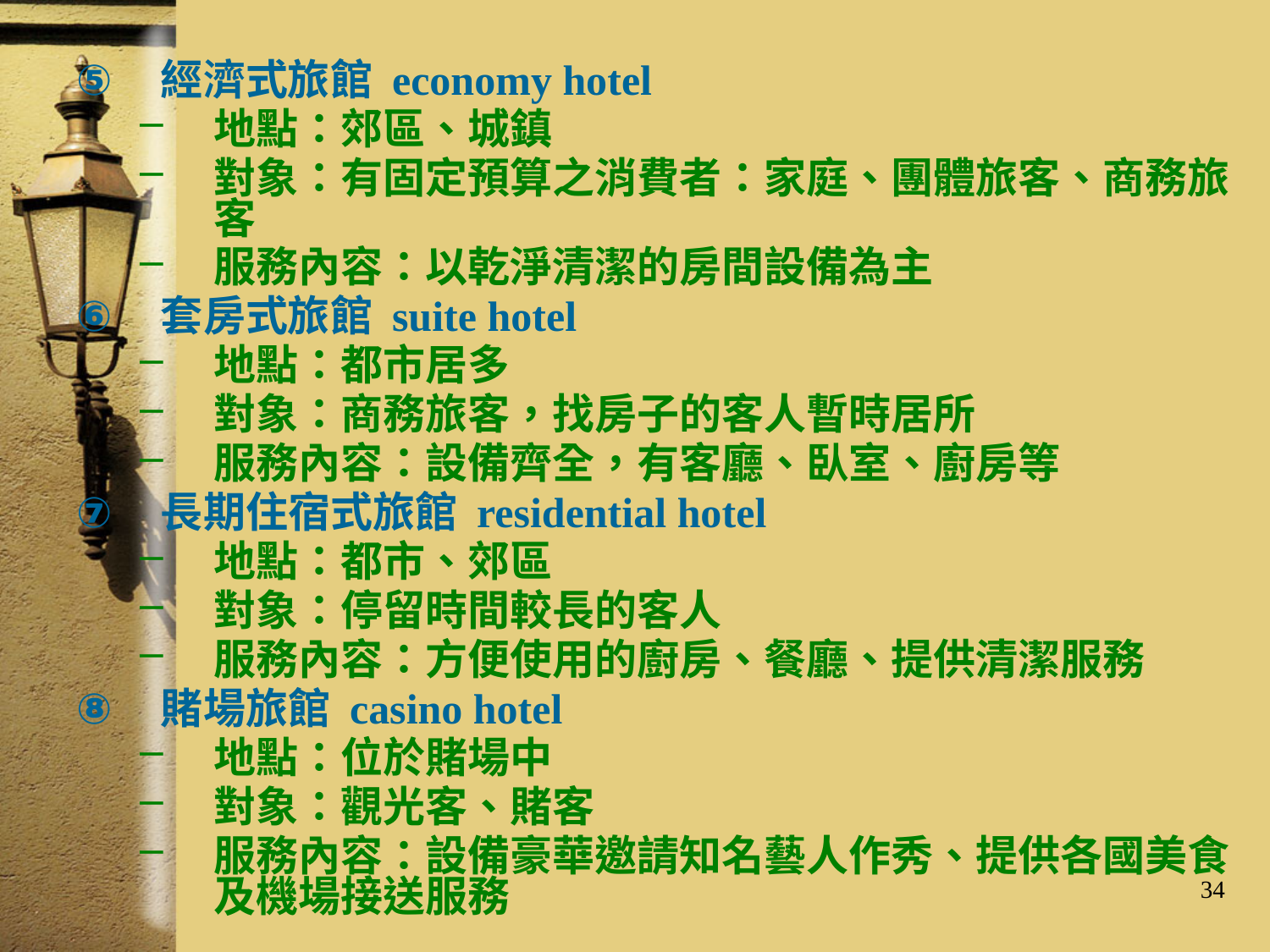

#
經濟式旅館 economy hotel
地點：郊區、城鎮
對象：有固定預算之消費者：家庭、團體旅客、商務旅客
服務內容：以乾淨清潔的房間設備為主
套房式旅館 suite hotel
地點：都市居多
對象：商務旅客，找房子的客人暫時居所
服務內容：設備齊全，有客廳、臥室、廚房等
長期住宿式旅館 residential hotel
地點：都市、郊區
對象：停留時間較長的客人
服務內容：方便使用的廚房、餐廳、提供清潔服務
賭場旅館 casino hotel
地點：位於賭場中
對象：觀光客、賭客
服務內容：設備豪華邀請知名藝人作秀、提供各國美食及機場接送服務
34